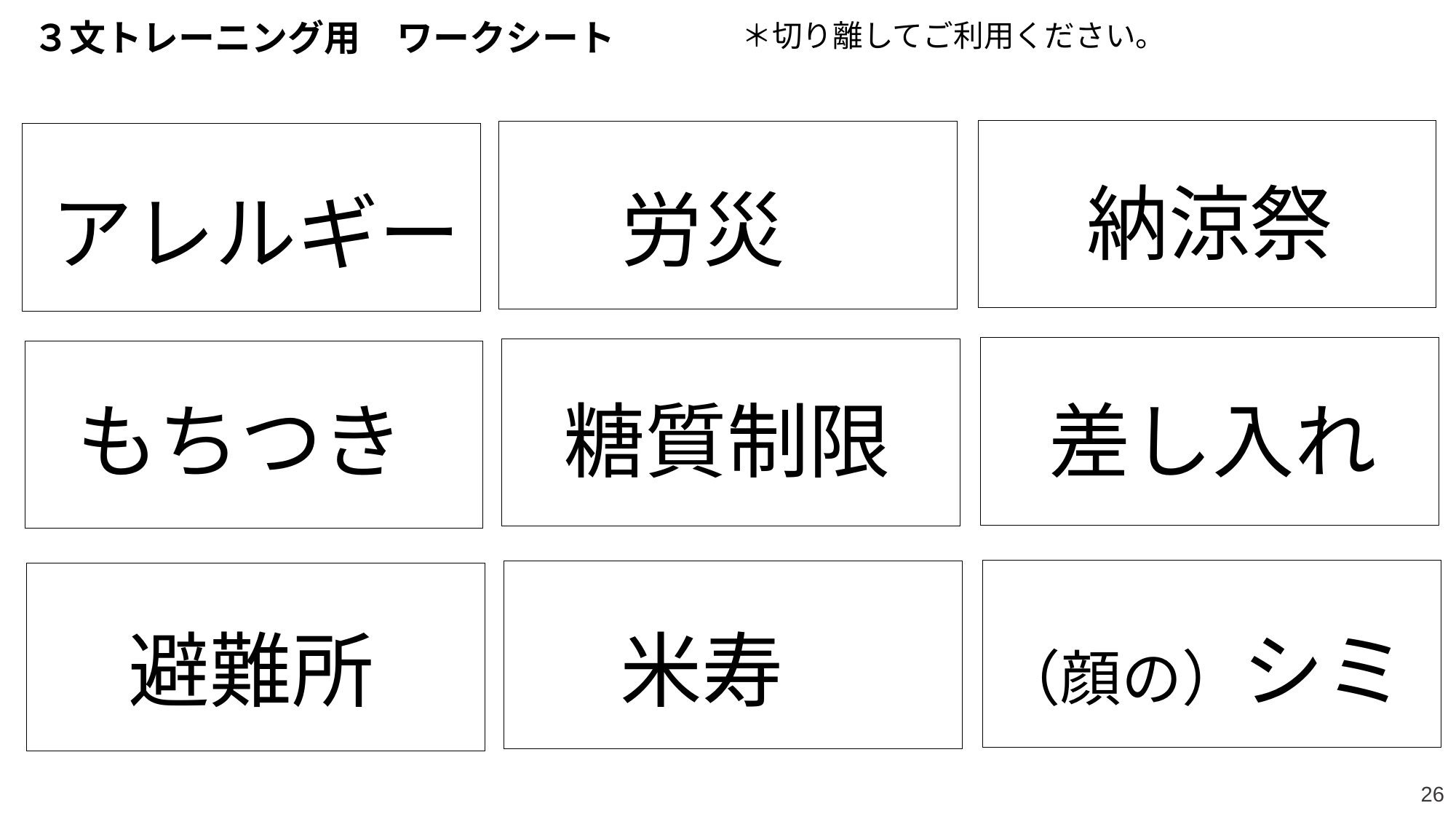

３文トレーニング用　ワークシート
＊切り離してご利用ください。

納涼祭
労災
アレルギー

もちつき
糖質制限
差し入れ

避難所
米寿
（顔の）シミ
26